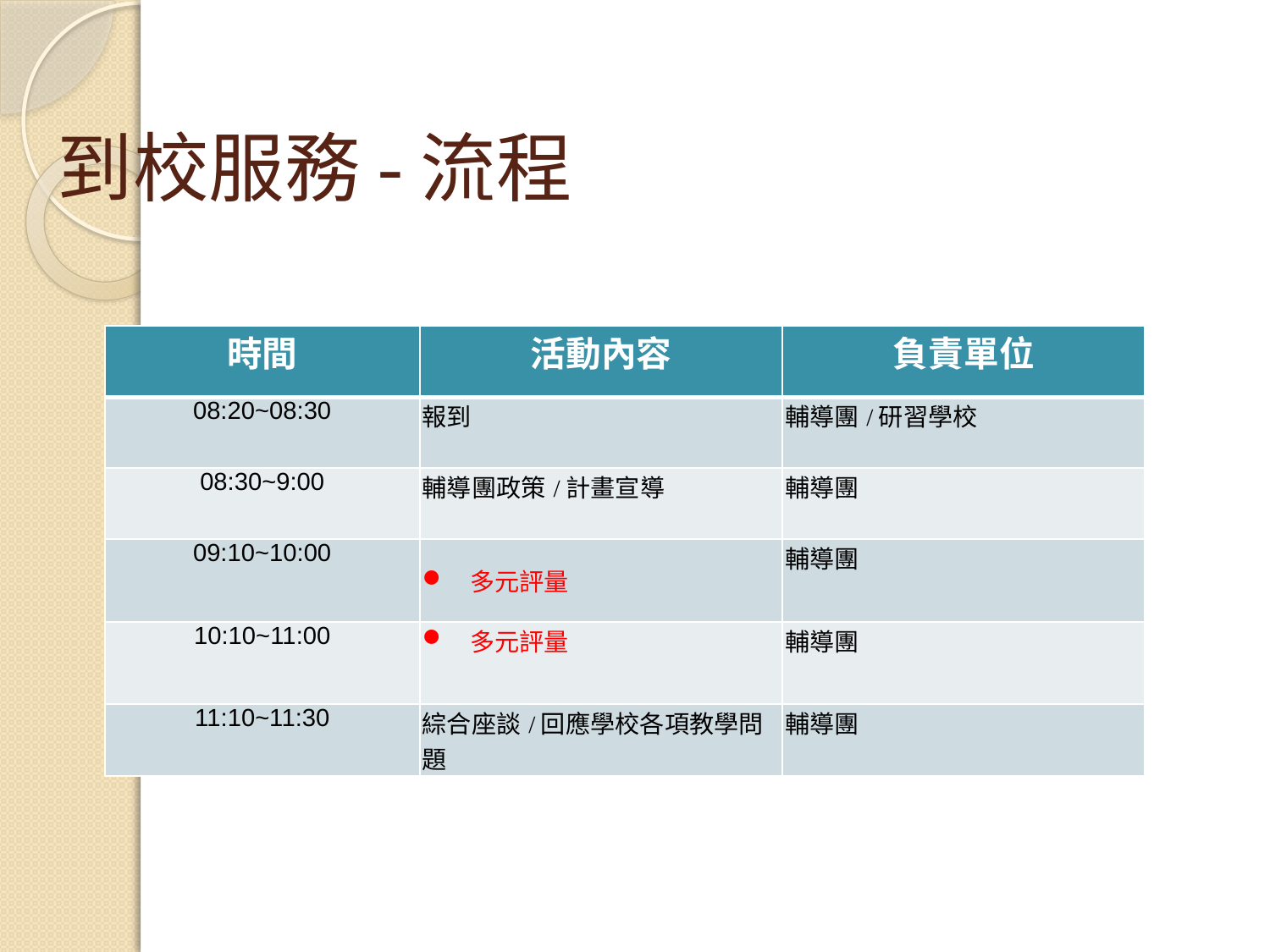

# 到校服務-流程
| 時間 | 活動內容 | 負責單位 |
| --- | --- | --- |
| 08:20~08:30 | 報到 | 輔導團/研習學校 |
| 08:30~9:00 | 輔導團政策/計畫宣導 | 輔導團 |
| 09:10~10:00 | 多元評量 | 輔導團 |
| 10:10~11:00 | 多元評量 | 輔導團 |
| 11:10~11:30 | 綜合座談/回應學校各項教學問題 | 輔導團 |